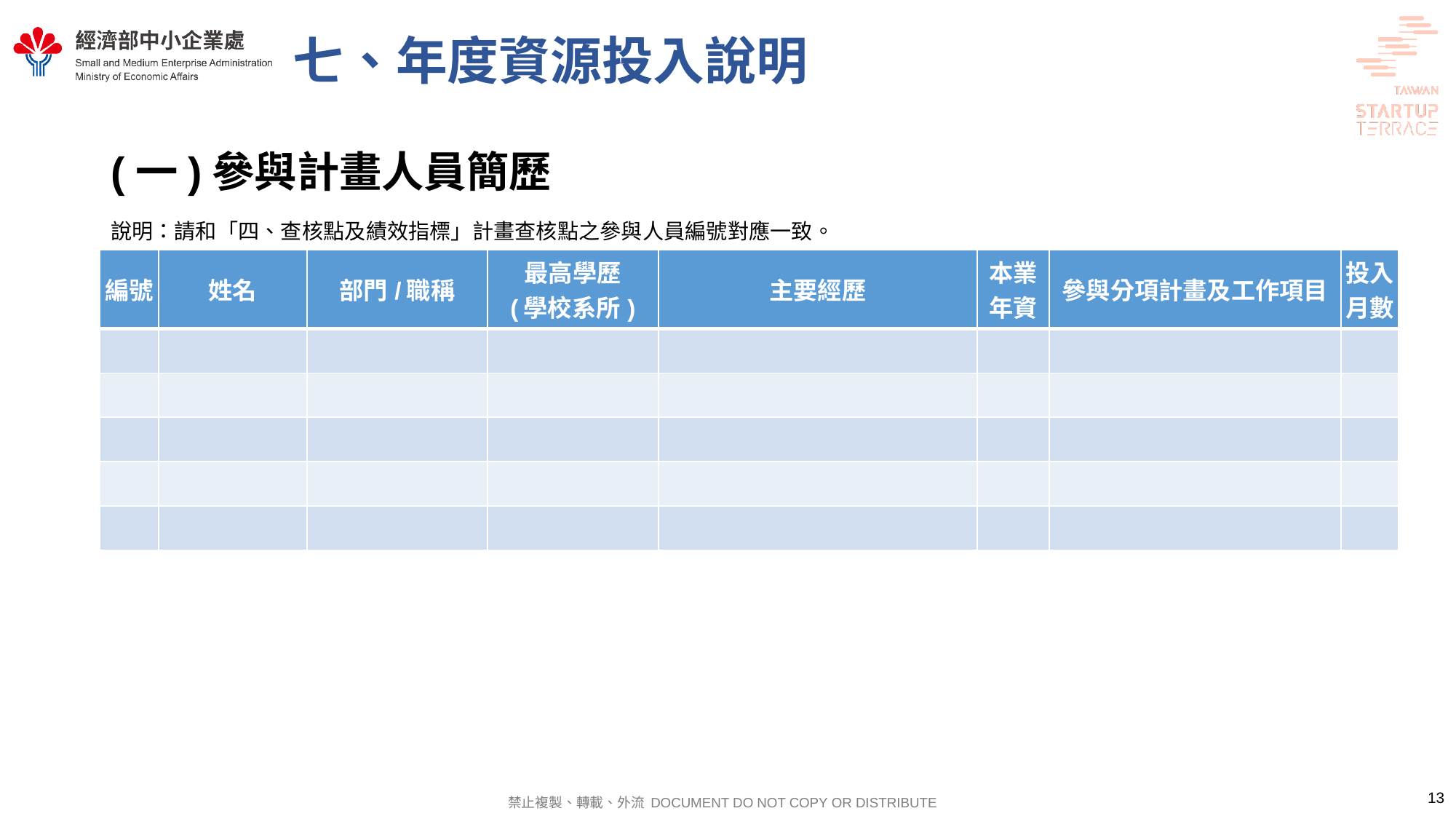

# 七、年度資源投入說明
(一)參與計畫人員簡歷
說明：請和「四、查核點及績效指標」計畫查核點之參與人員編號對應一致。
| 編號 | 姓名 | 部門/職稱 | 最高學歷 (學校系所) | 主要經歷 | 本業年資 | 參與分項計畫及工作項目 | 投入月數 |
| --- | --- | --- | --- | --- | --- | --- | --- |
|  |  |  |  |  |  |  |  |
|  |  |  |  |  |  |  |  |
|  |  |  |  |  |  |  |  |
|  |  |  |  |  |  |  |  |
|  |  |  |  |  |  |  |  |
13